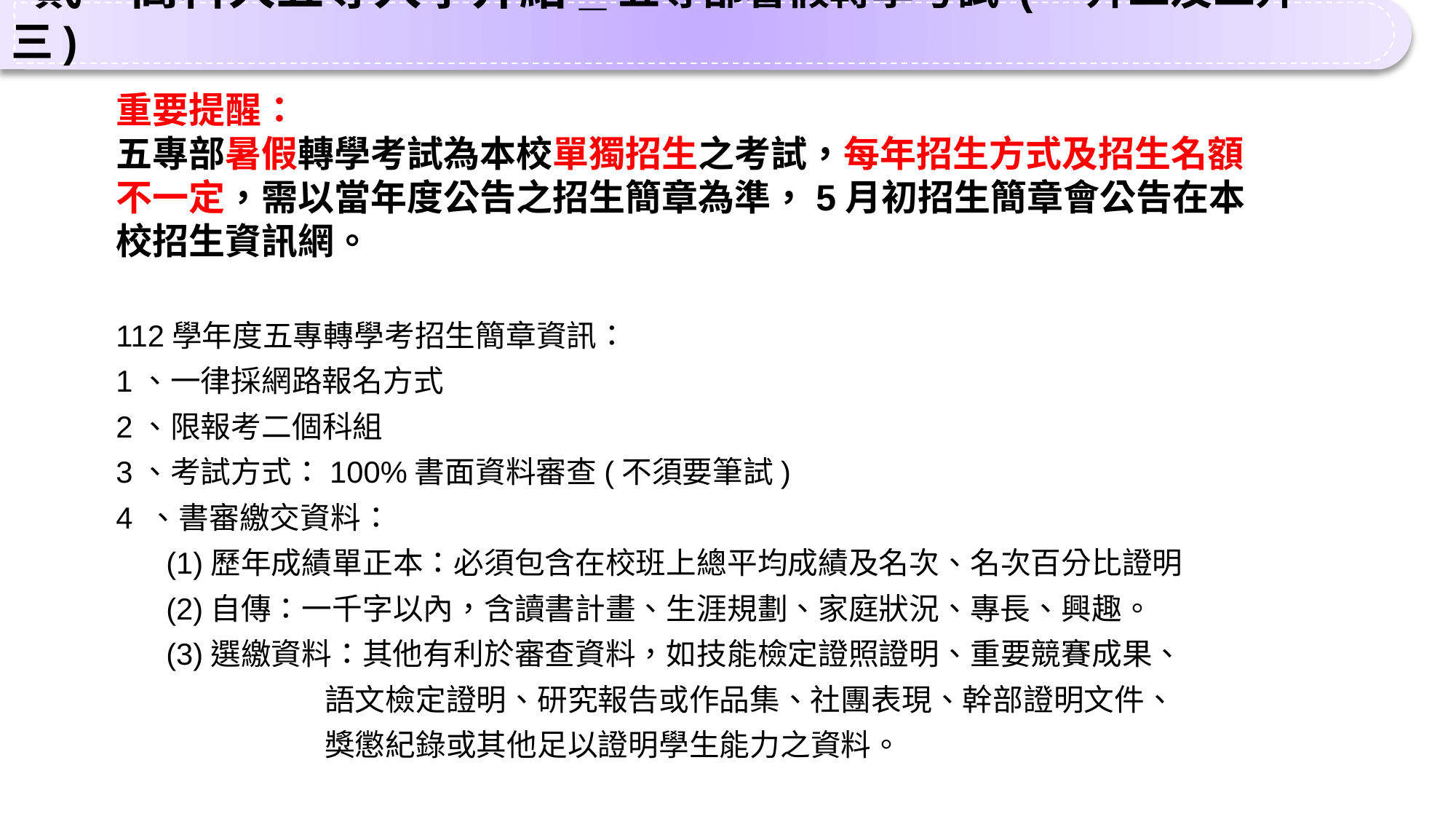

貳、高科大五專入學介紹_五專部暑假轉學考試 (一升二及二升三)

重要提醒：
五專部暑假轉學考試為本校單獨招生之考試，每年招生方式及招生名額不一定，需以當年度公告之招生簡章為準，5月初招生簡章會公告在本校招生資訊網。

112學年度五專轉學考招生簡章資訊：
1、一律採網路報名方式
2、限報考二個科組
3、考試方式：100%書面資料審查(不須要筆試)
4 、書審繳交資料：
      (1)歷年成績單正本：必須包含在校班上總平均成績及名次、名次百分比證明
      (2)自傳：一千字以內，含讀書計畫、生涯規劃、家庭狀況、專長、興趣。
      (3)選繳資料：其他有利於審查資料，如技能檢定證照證明、重要競賽成果、
                               語文檢定證明、研究報告或作品集、社團表現、幹部證明文件、
                               獎懲紀錄或其他足以證明學生能力之資料。